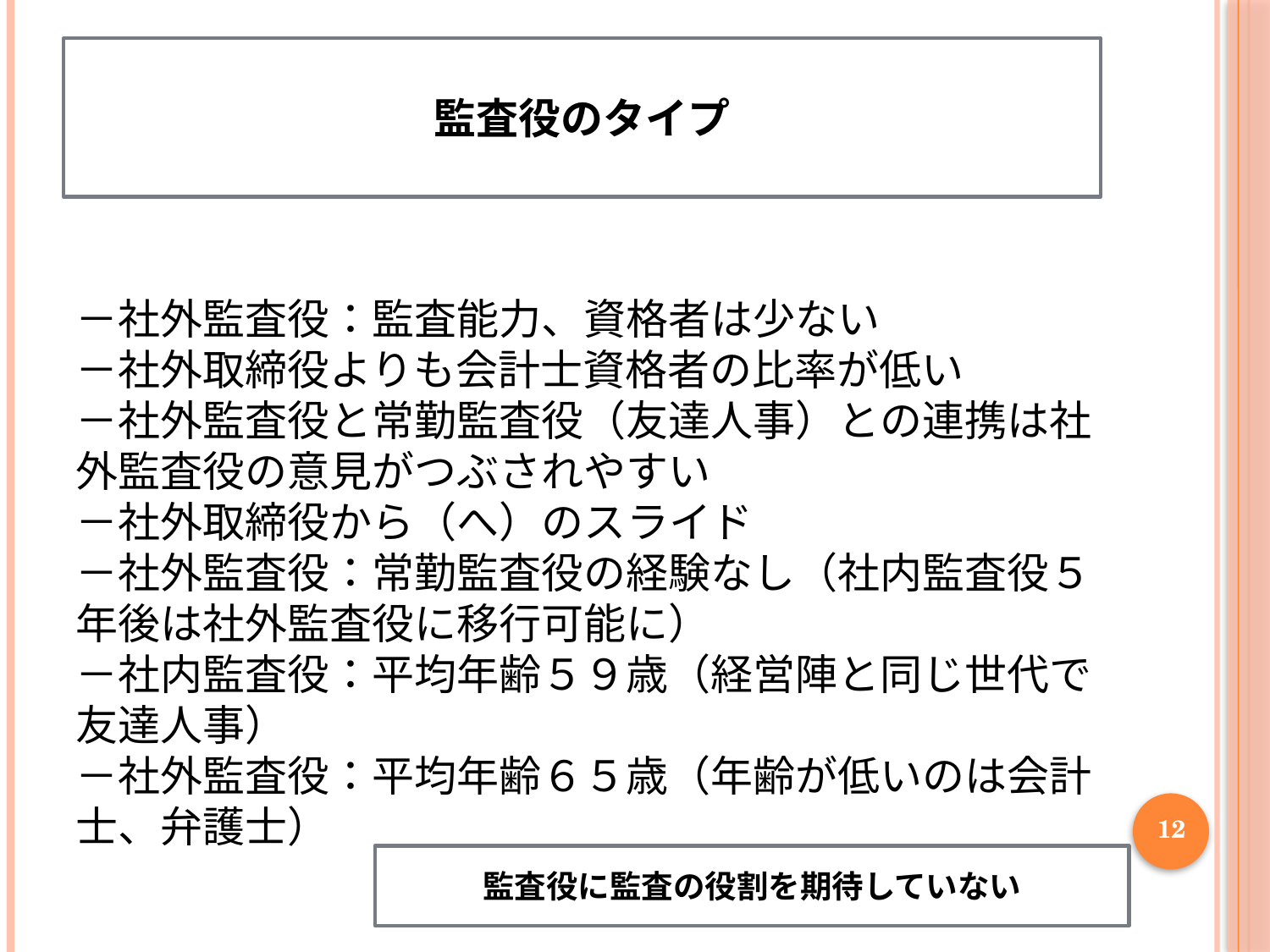

# 監査役のタイプ
－社外監査役：監査能力、資格者は少ない
－社外取締役よりも会計士資格者の比率が低い
－社外監査役と常勤監査役（友達人事）との連携は社外監査役の意見がつぶされやすい
－社外取締役から（へ）のスライド
－社外監査役：常勤監査役の経験なし（社内監査役５年後は社外監査役に移行可能に）
－社内監査役：平均年齢５９歳（経営陣と同じ世代で友達人事）
－社外監査役：平均年齢６５歳（年齢が低いのは会計士、弁護士）
12
監査役に監査の役割を期待していない